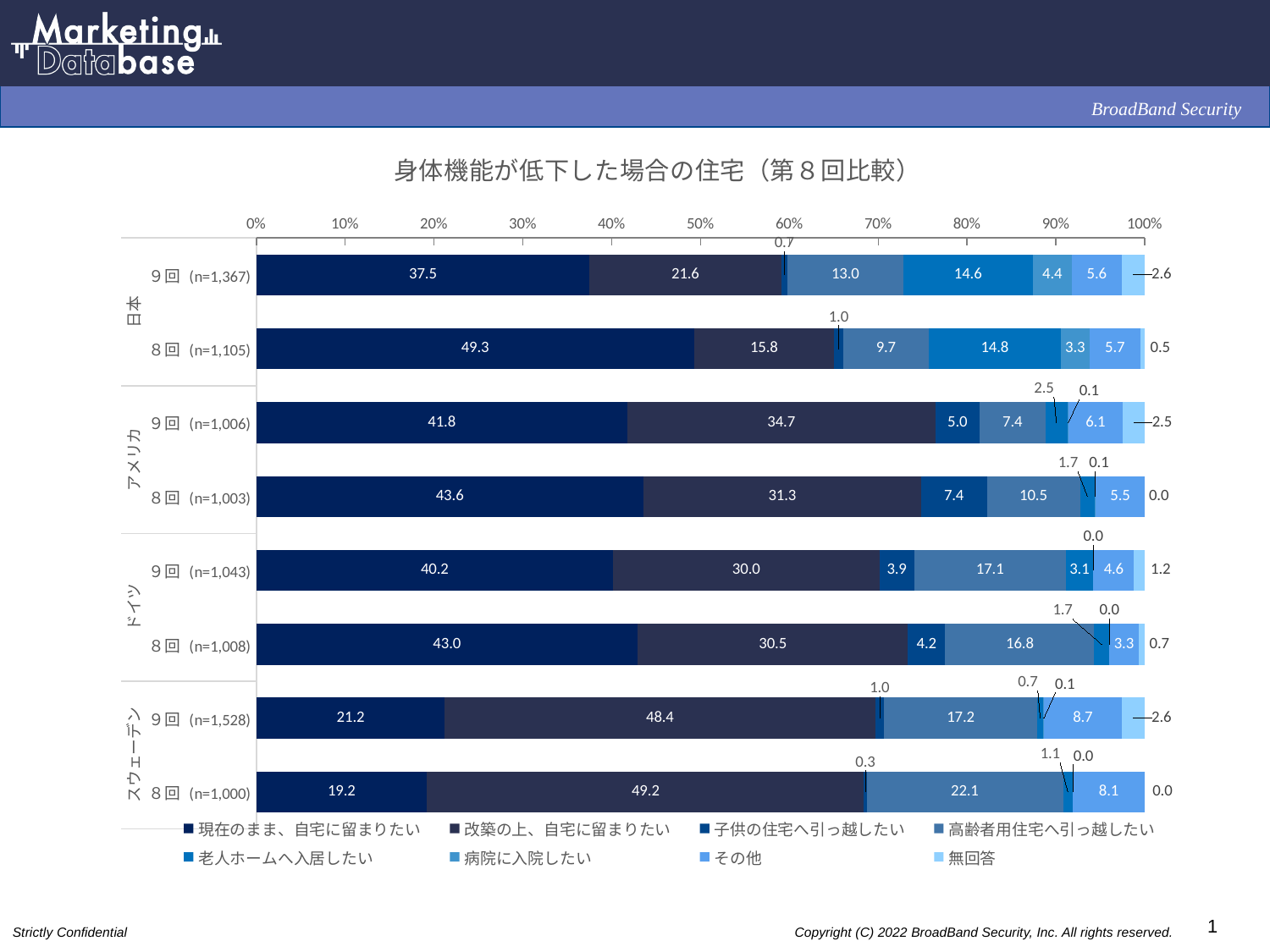

### Chart: 身体機能が低下した場合の住宅（第８回比較）

| Category | 現在のまま、自宅に留まりたい | 改築の上、自宅に留まりたい | 子供の住宅へ引っ越したい | 高齢者用住宅へ引っ越したい | 老人ホームへ入居したい | 病院に入院したい | その他 | 無回答 |
|---|---|---|---|---|---|---|---|---|
| ９回 (n=1,367) | 37.5 | 21.6 | 0.7 | 13.0 | 14.6 | 4.4 | 5.6 | 2.6 |
| ８回 (n=1,105) | 49.3 | 15.8 | 1.0 | 9.7 | 14.8 | 3.3 | 5.7 | 0.5 |
| ９回 (n=1,006) | 41.8 | 34.7 | 5.0 | 7.4 | 2.5 | 0.1 | 6.1 | 2.5 |
| ８回 (n=1,003) | 43.6 | 31.3 | 7.4 | 10.5 | 1.7 | 0.1 | 5.5 | 0.0 |
| ９回 (n=1,043) | 40.2 | 30.0 | 3.9 | 17.1 | 3.1 | 0.0 | 4.6 | 1.2 |
| ８回 (n=1,008) | 43.0 | 30.5 | 4.2 | 16.8 | 1.7 | 0.0 | 3.3 | 0.7 |
| ９回 (n=1,528) | 21.2 | 48.4 | 1.0 | 17.2 | 0.7 | 0.1 | 8.7 | 2.6 |
| ８回 (n=1,000) | 19.2 | 49.2 | 0.3 | 22.1 | 1.1 | 0.0 | 8.1 | 0.0 |